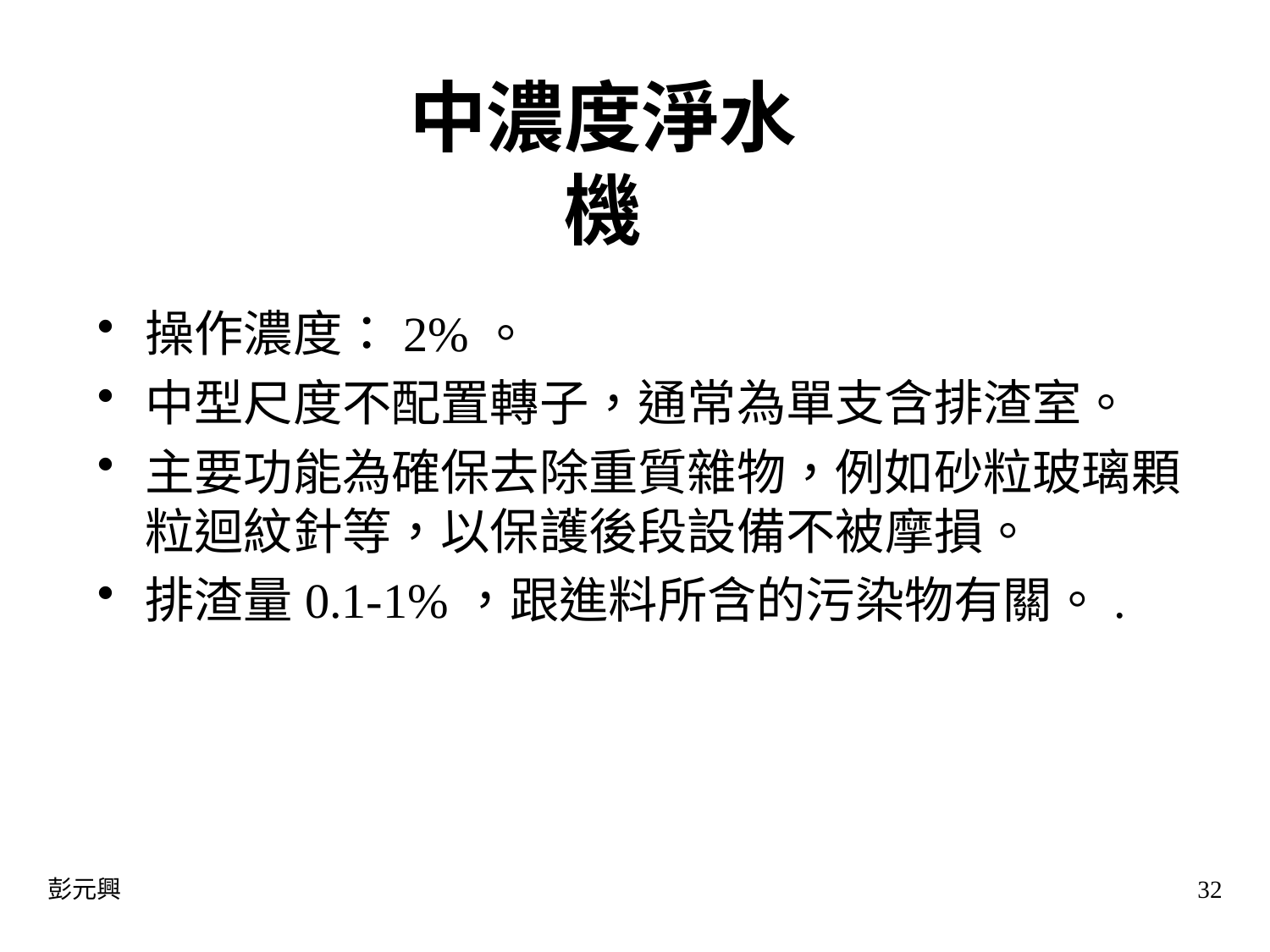

# 中濃度淨水 機
操作濃度：2%。
中型尺度不配置轉子，通常為單支含排渣室。
主要功能為確保去除重質雜物，例如砂粒玻璃顆粒迴紋針等，以保護後段設備不被摩損。
排渣量0.1-1%，跟進料所含的污染物有關。.
彭元興
32